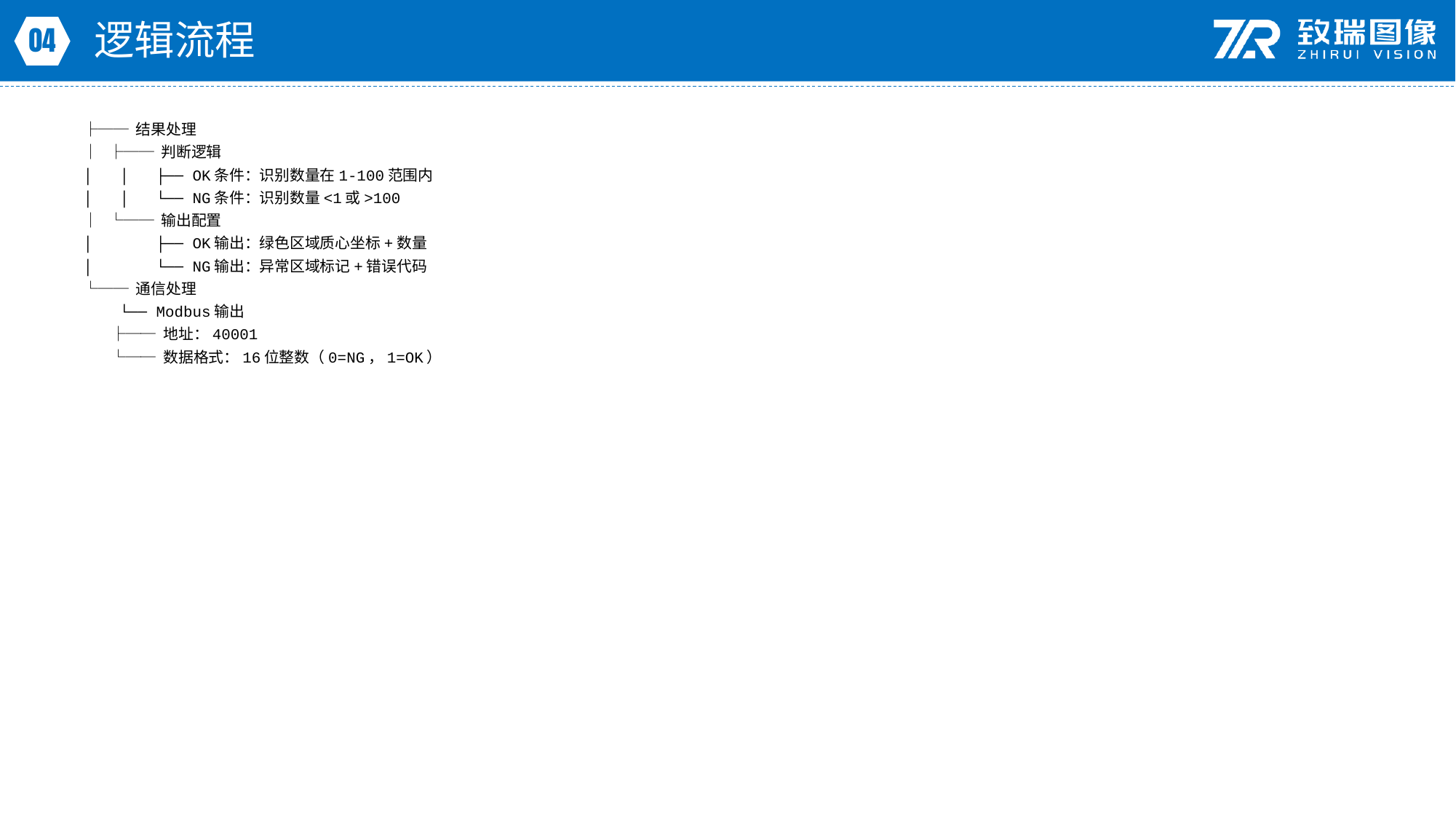

逻辑流程
04

├── 结果处理
│   ├── 判断逻辑
│   │   ├── OK条件：识别数量在1-100范围内
│   │   └── NG条件：识别数量<1或>100
│   └── 输出配置
│       ├── OK输出：绿色区域质心坐标+数量
│       └── NG输出：异常区域标记+错误代码
└── 通信处理
    └── Modbus输出
        ├── 地址：40001
        └── 数据格式：16位整数（0=NG，1=OK）